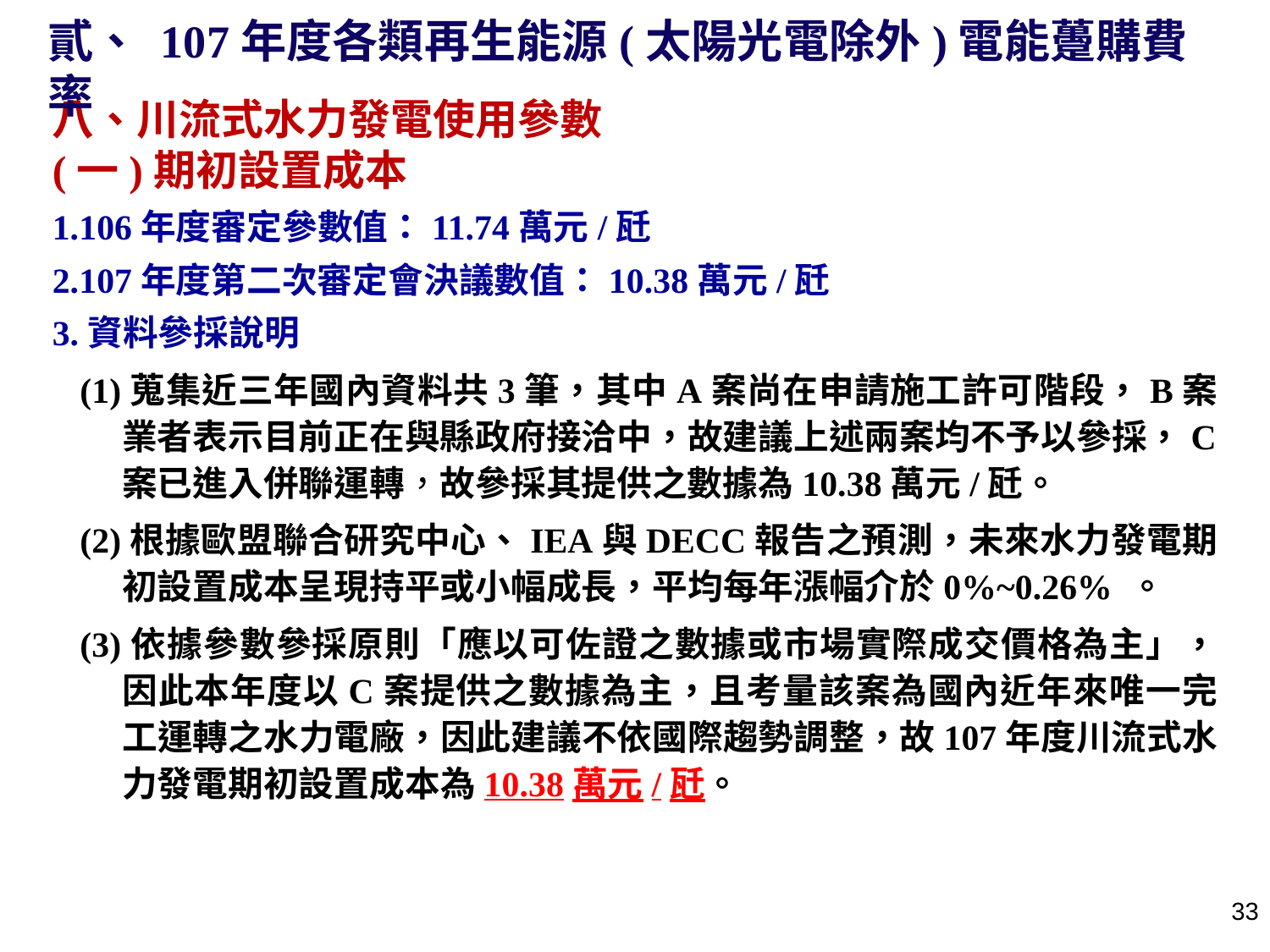

貳、 107年度各類再生能源(太陽光電除外)電能躉購費率
八、川流式水力發電使用參數
(一)期初設置成本
1.106年度審定參數值：11.74萬元/瓩
2.107年度第二次審定會決議數值：10.38萬元/瓩
3.資料參採說明
(1)蒐集近三年國內資料共3筆，其中A案尚在申請施工許可階段，B案業者表示目前正在與縣政府接洽中，故建議上述兩案均不予以參採，C案已進入併聯運轉，故參採其提供之數據為10.38萬元/瓩。
(2)根據歐盟聯合研究中心、IEA與DECC報告之預測，未來水力發電期初設置成本呈現持平或小幅成長，平均每年漲幅介於0%~0.26% 。
(3)依據參數參採原則「應以可佐證之數據或市場實際成交價格為主」，因此本年度以C案提供之數據為主，且考量該案為國內近年來唯一完工運轉之水力電廠，因此建議不依國際趨勢調整，故107年度川流式水力發電期初設置成本為10.38萬元/瓩。
33